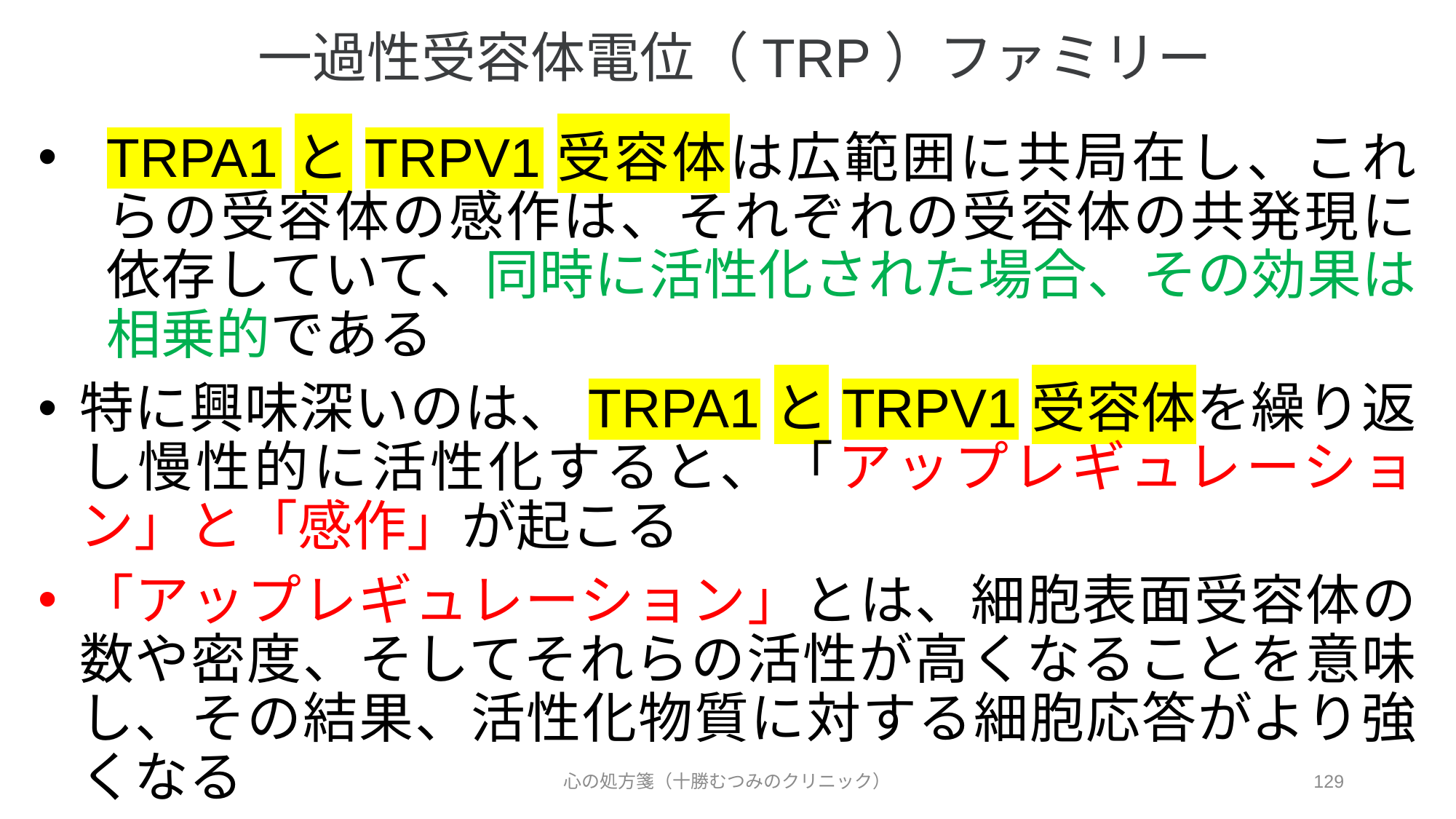

# 一過性受容体電位（TRP）ファミリー
TRPA1とTRPV1受容体は広範囲に共局在し、これらの受容体の感作は、それぞれの受容体の共発現に依存していて、同時に活性化された場合、その効果は相乗的である
特に興味深いのは、TRPA1とTRPV1受容体を繰り返し慢性的に活性化すると、「アップレギュレーション」と「感作」が起こる
「アップレギュレーション」とは、細胞表面受容体の数や密度、そしてそれらの活性が高くなることを意味し、その結果、活性化物質に対する細胞応答がより強くなる
心の処方箋（十勝むつみのクリニック）
129